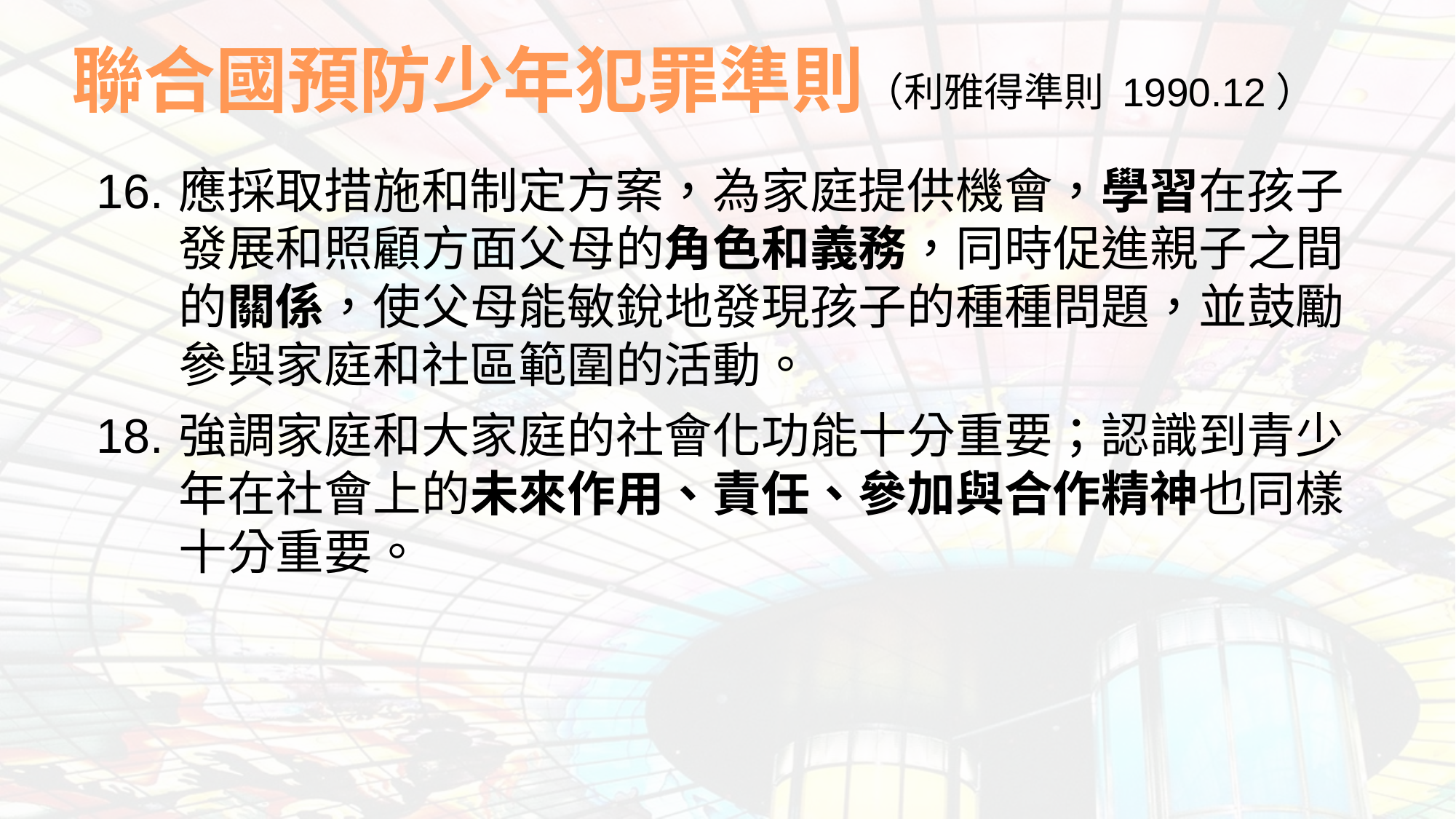

聯合國預防少年犯罪準則（利雅得準則 1990.12）
應採取措施和制定方案，為家庭提供機會，學習在孩子發展和照顧方面父母的角色和義務，同時促進親子之間的關係，使父母能敏銳地發現孩子的種種問題，並鼓勵參與家庭和社區範圍的活動。
強調家庭和大家庭的社會化功能十分重要；認識到青少年在社會上的未來作用、責任、參加與合作精神也同樣十分重要。